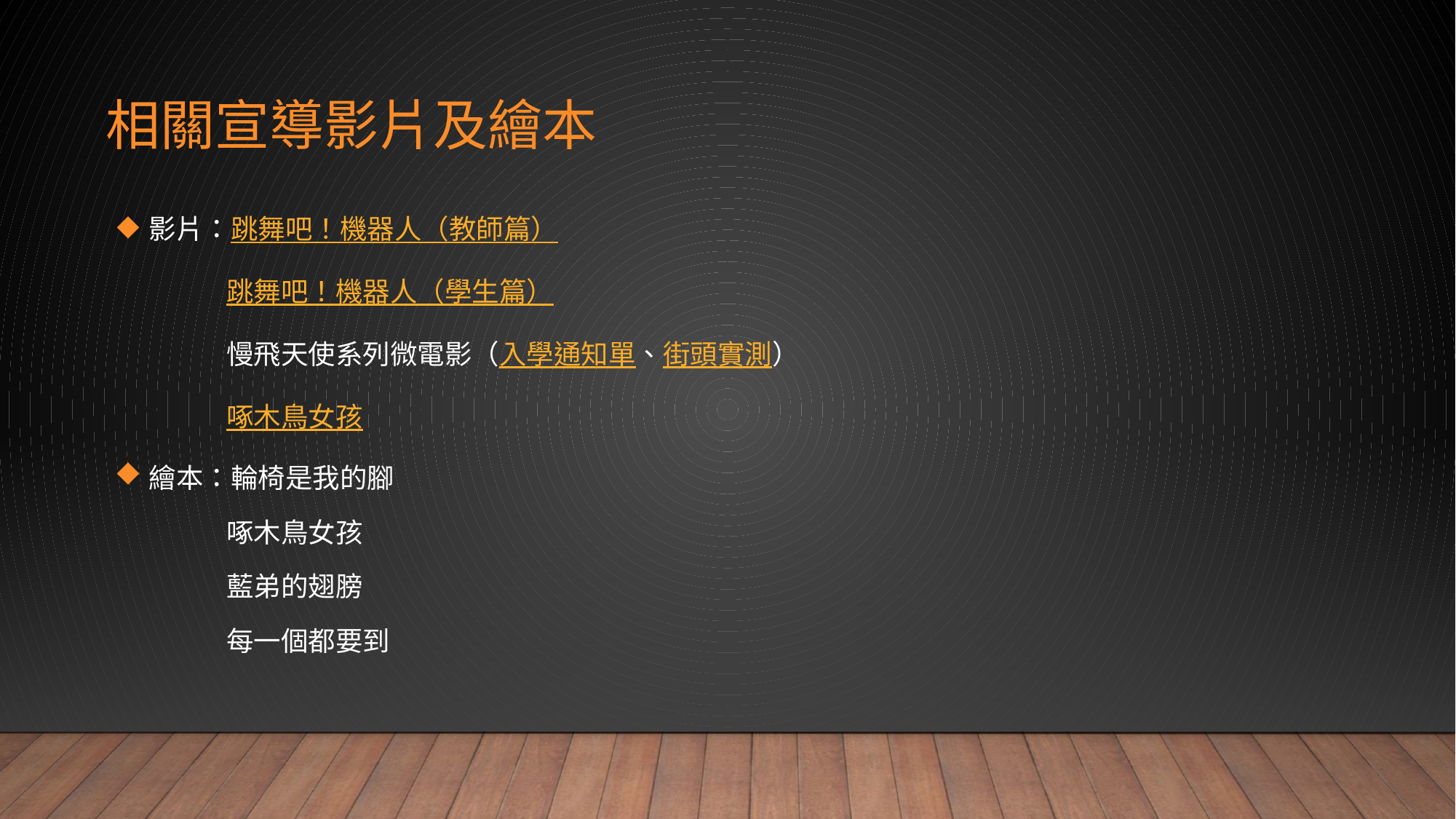

# 相關宣導影片及繪本
影片：跳舞吧！機器人（教師篇）
                 跳舞吧！機器人（學生篇）
                 慢飛天使系列微電影（入學通知單、街頭實測）
                 啄木鳥女孩
繪本：輪椅是我的腳
                 啄木鳥女孩
                 藍弟的翅膀
                 每一個都要到